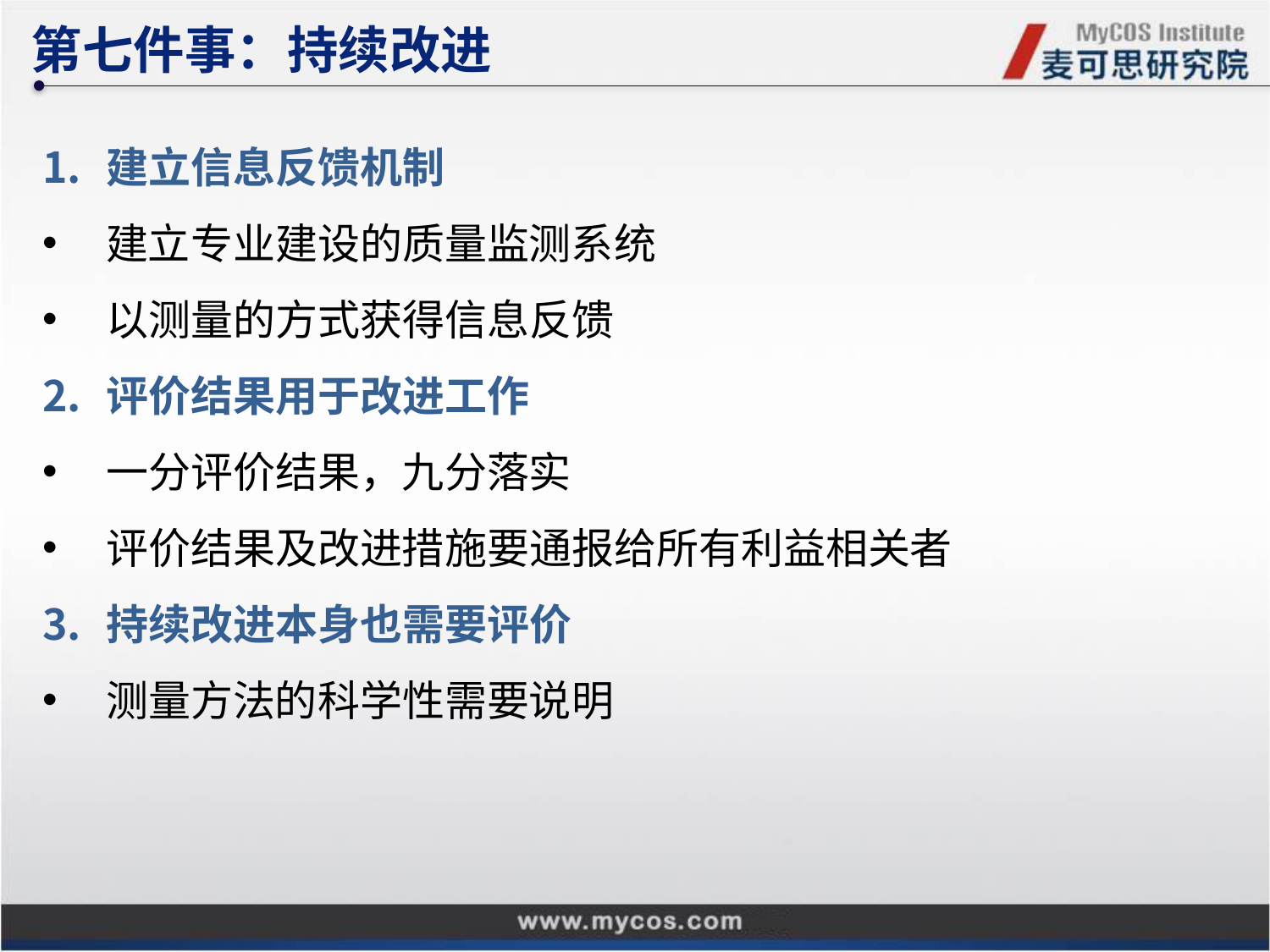

第七件事：持续改进
建立信息反馈机制
建立专业建设的质量监测系统
以测量的方式获得信息反馈
评价结果用于改进工作
一分评价结果，九分落实
评价结果及改进措施要通报给所有利益相关者
持续改进本身也需要评价
测量方法的科学性需要说明